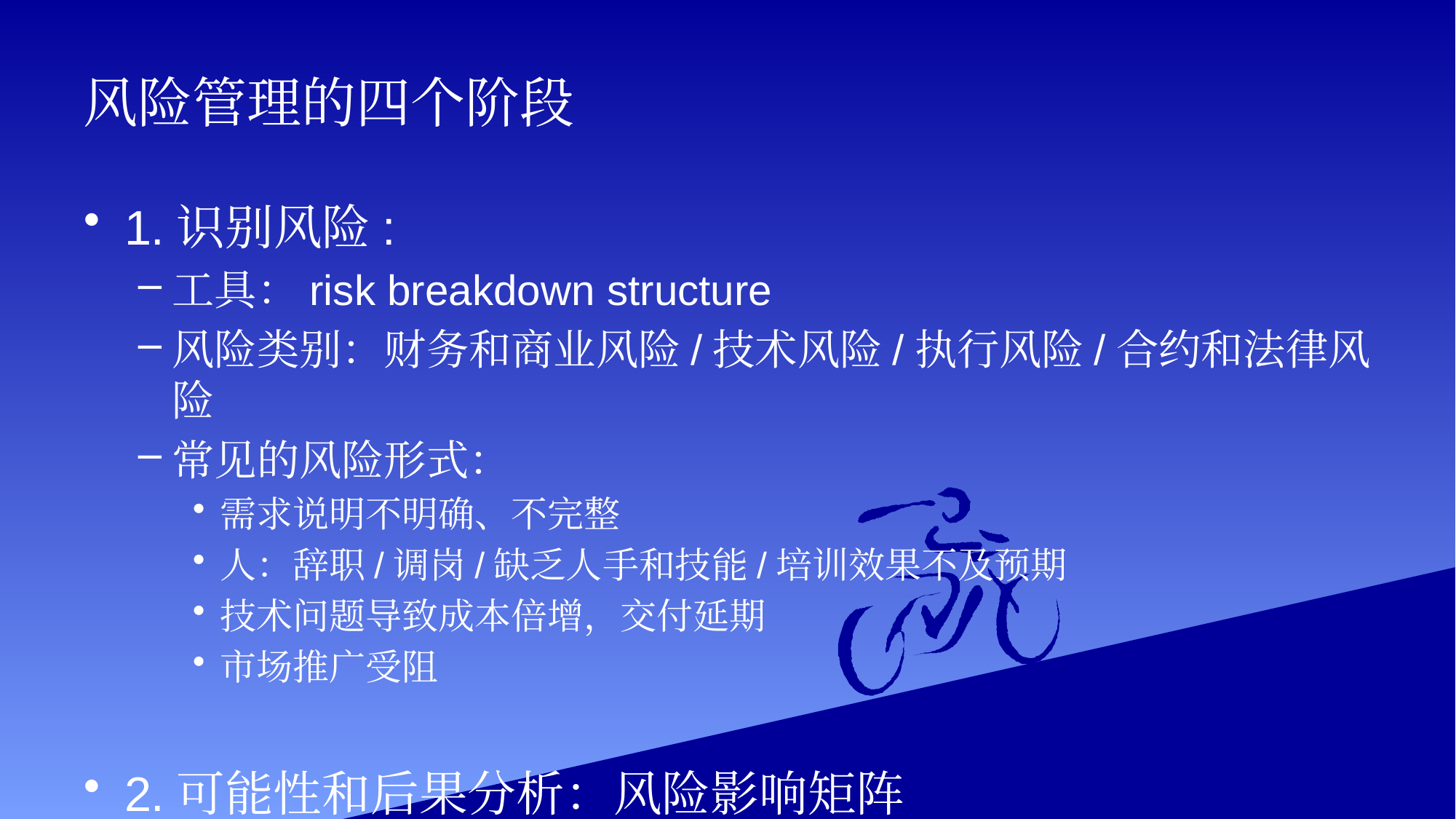

# 风险管理的四个阶段
1.识别风险:
工具：risk breakdown structure
风险类别：财务和商业风险/技术风险/执行风险/合约和法律风险
常见的风险形式：
需求说明不明确、不完整
人：辞职/调岗/缺乏人手和技能/培训效果不及预期
技术问题导致成本倍增，交付延期
市场推广受阻

2.可能性和后果分析：风险影响矩阵